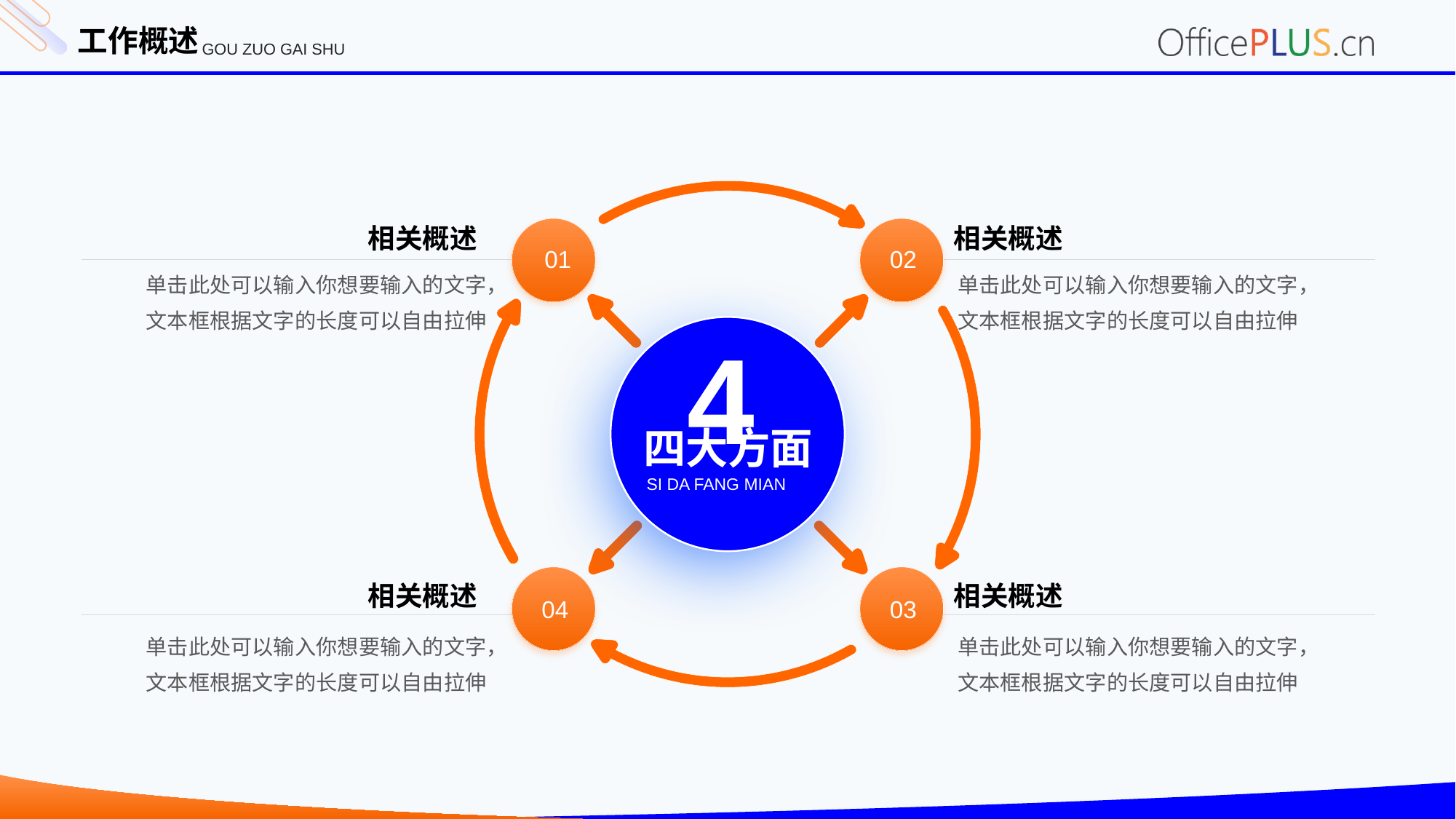

工作概述
GOU ZUO GAI SHU

相关概述
相关概述
01
02
单击此处可以输入你想要输入的文字，文本框根据文字的长度可以自由拉伸
单击此处可以输入你想要输入的文字，文本框根据文字的长度可以自由拉伸

4

四大方面
SI DA FANG MIAN

相关概述
相关概述
04
03
单击此处可以输入你想要输入的文字，文本框根据文字的长度可以自由拉伸
单击此处可以输入你想要输入的文字，文本框根据文字的长度可以自由拉伸